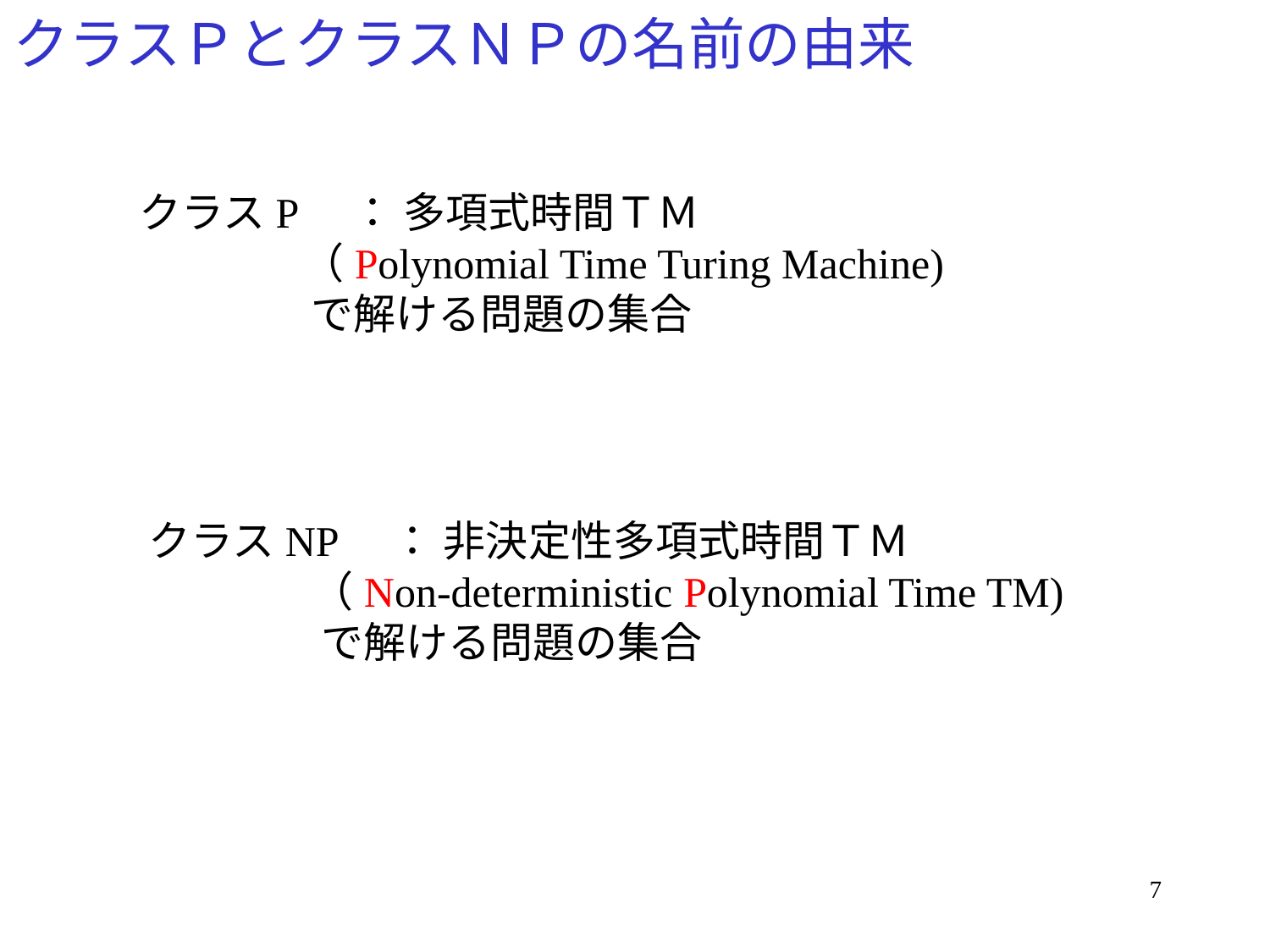

# クラスＰとクラスＮＰの名前の由来
クラスP　： 多項式時間ＴＭ
                （Polynomial Time Turing Machine)
                 で解ける問題の集合
クラスNP　： 非決定性多項式時間ＴＭ
                （Non-deterministic Polynomial Time TM)
                 で解ける問題の集合
7